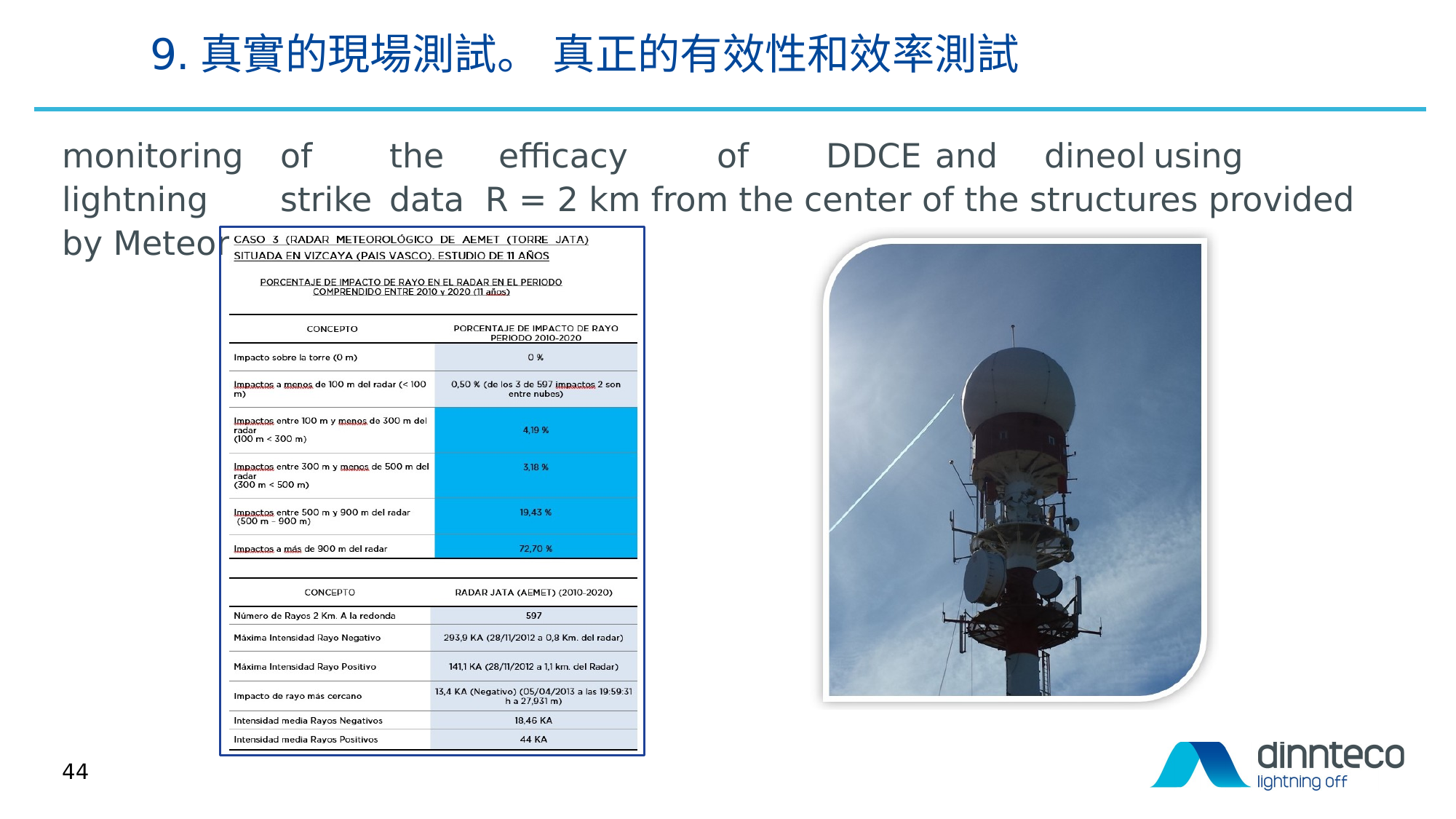

9.真實的現場測試。 真正的有效性和效率測試
monitoring	of	the	efficacy	of	DDCE	and	dineol	using	lightning	strike	data  R = 2 km from the center of the structures provided by Meteorage

44